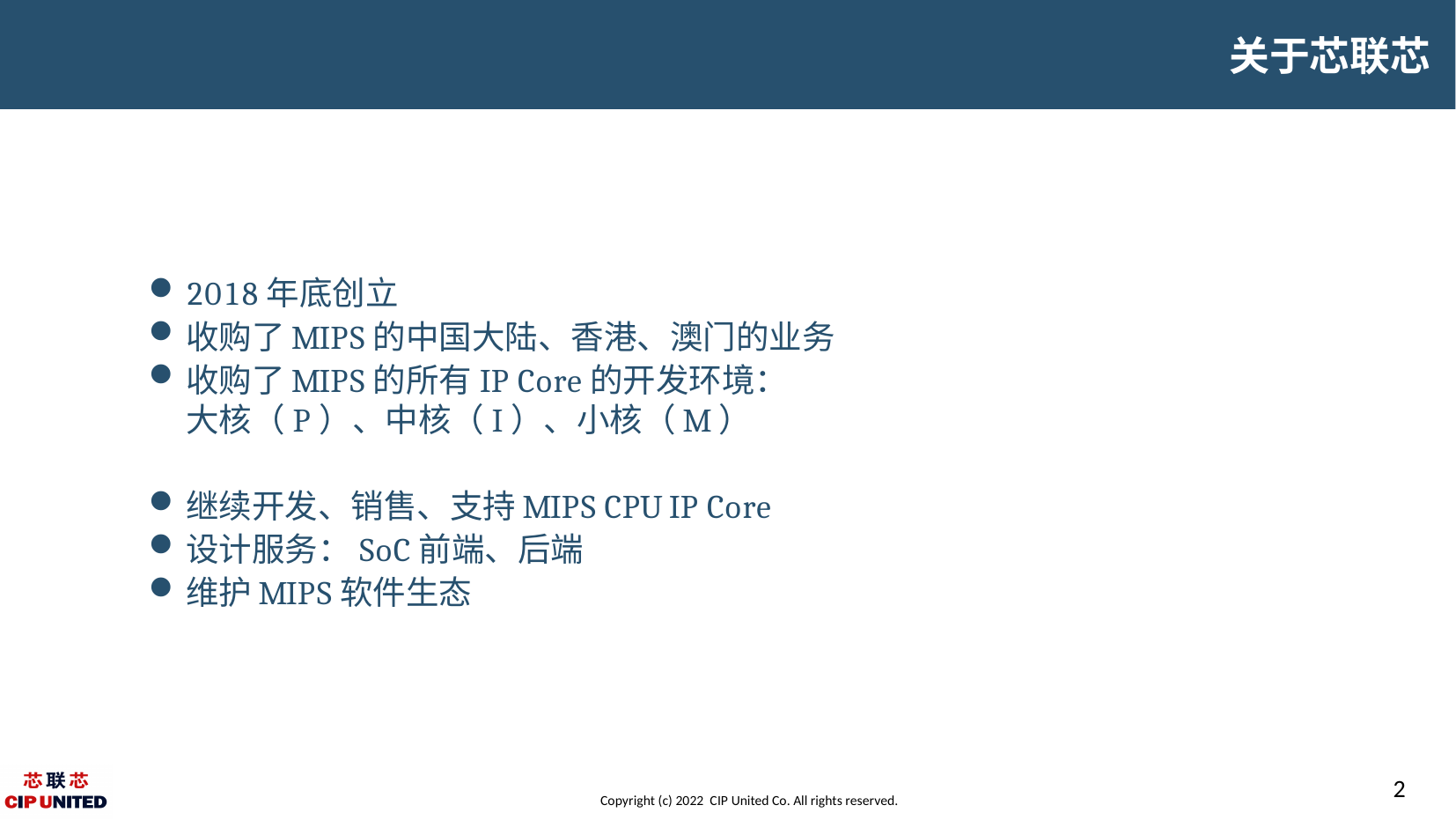

关于芯联芯
2018年底创立
收购了MIPS的中国大陆、香港、澳门的业务
收购了MIPS的所有IP Core的开发环境：
大核（P）、中核（I）、小核（M）

继续开发、销售、支持MIPS CPU IP Core
设计服务：SoC前端、后端
维护MIPS软件生态
2